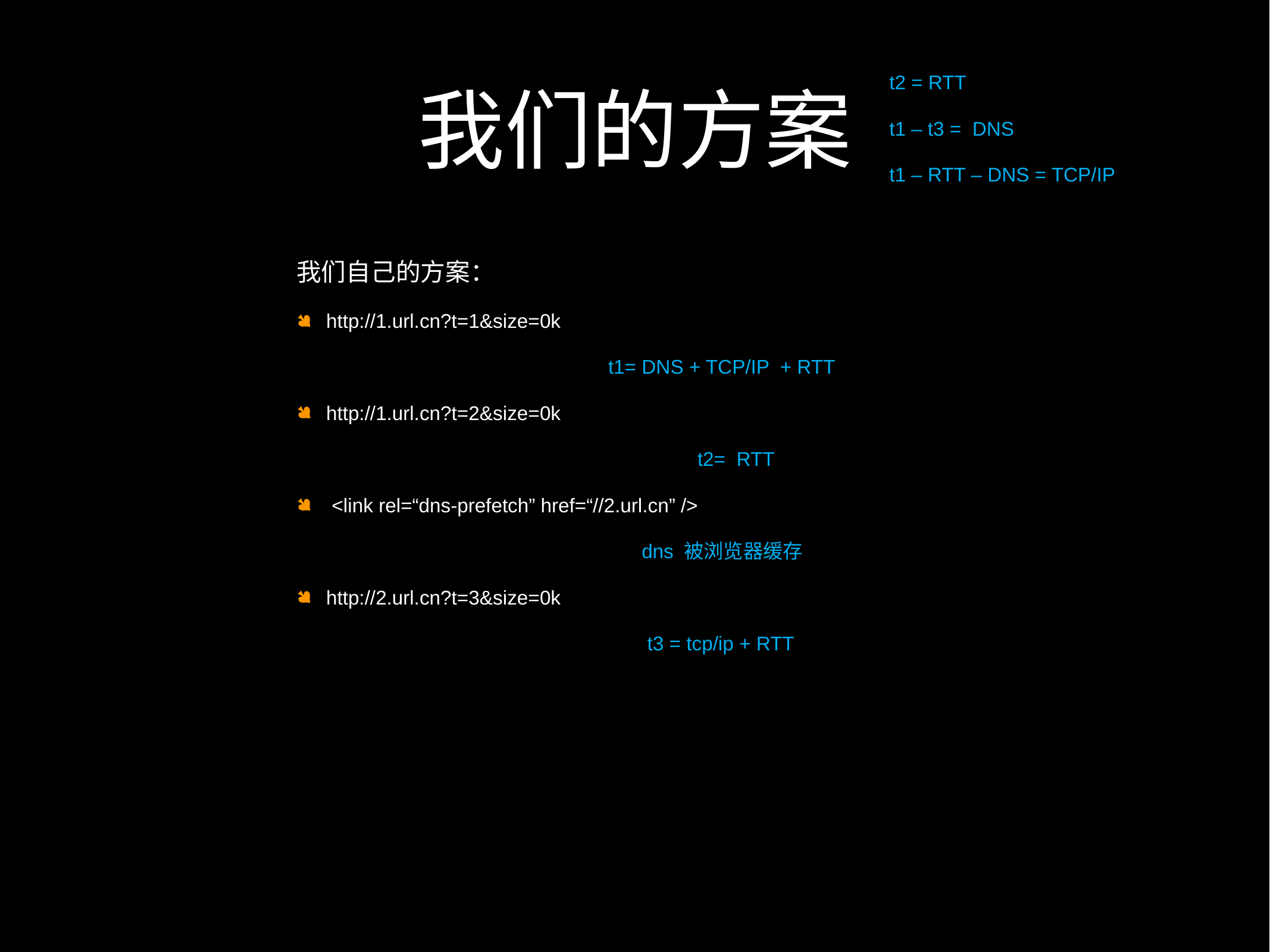

我们的方案
t2 = RTT
t1 – t3 =  DNS
t1 – RTT – DNS = TCP/IP
我们自己的方案：
http://1.url.cn?t=1&size=0k
			        t1= DNS + TCP/IP  + RTT
http://1.url.cn?t=2&size=0k
				        t2=  RTT
 <link rel=“dns-prefetch” href=“//2.url.cn” />
				        dns 被浏览器缓存
http://2.url.cn?t=3&size=0k
				         t3 = tcp/ip + RTT